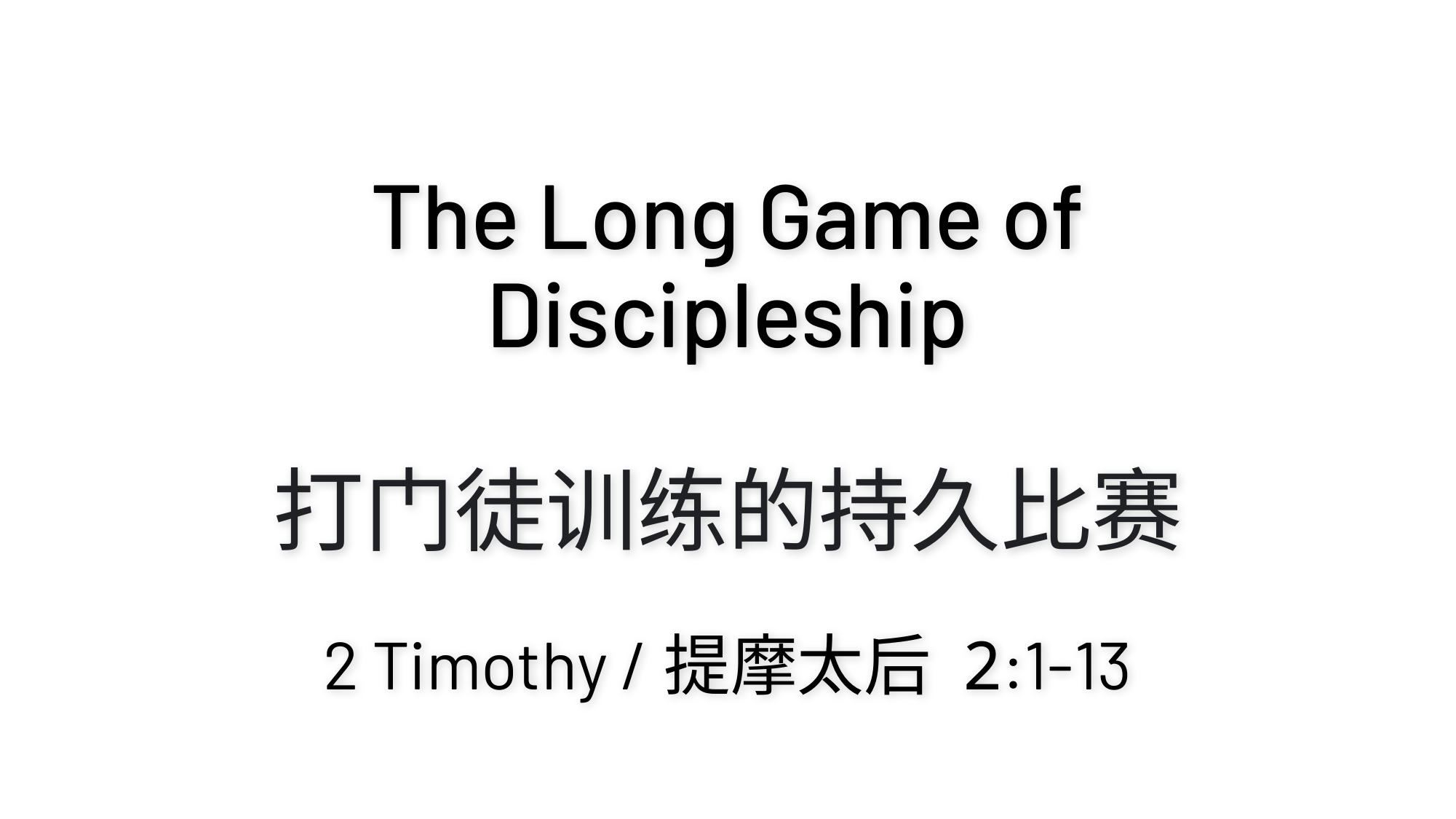

# The Long Game of Discipleship 打门徒训练的持久比赛
2 Timothy /提摩太后 2:1-13